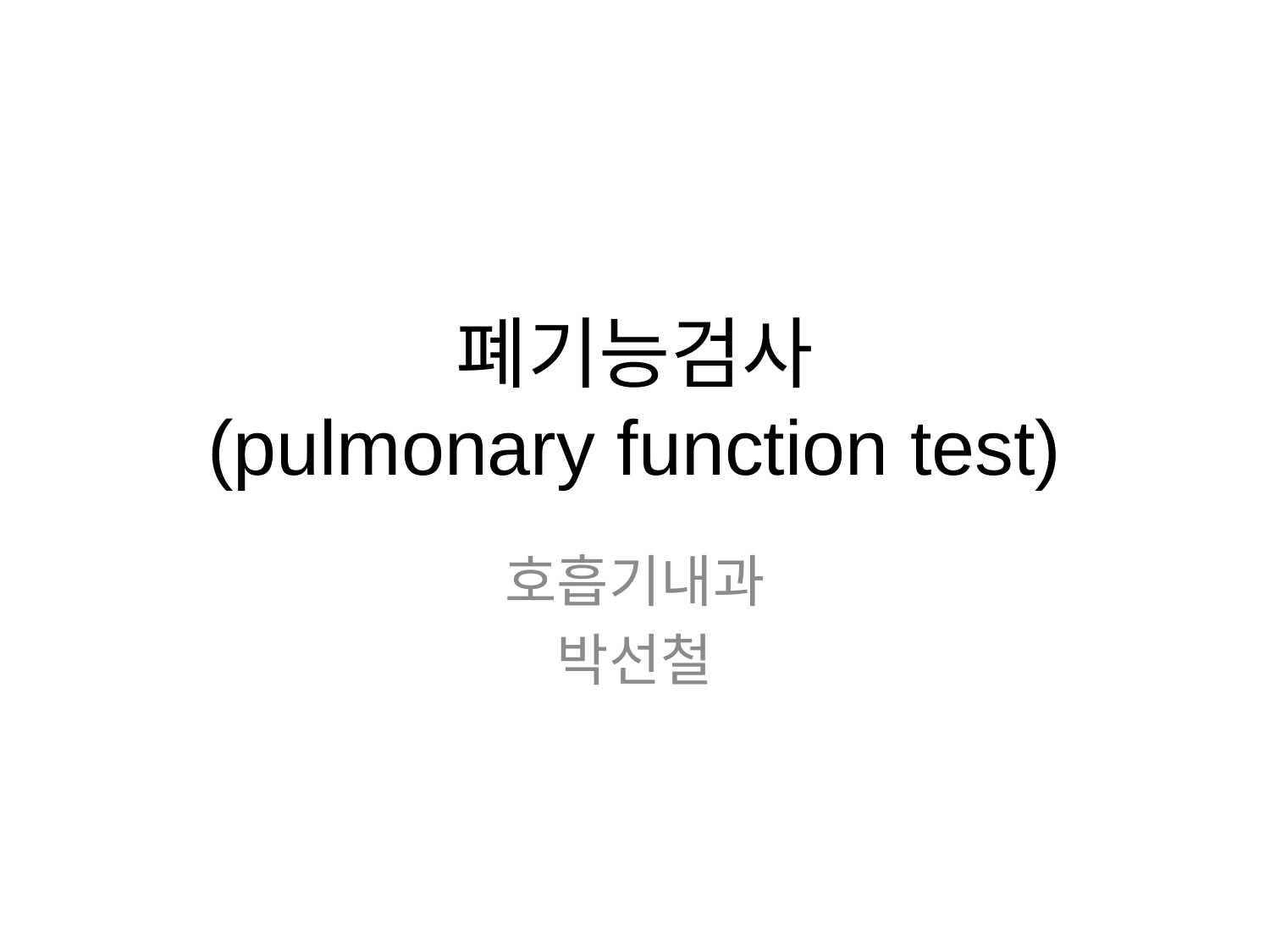

# 폐기능검사 (pulmonary function test)
호흡기내과
박선철